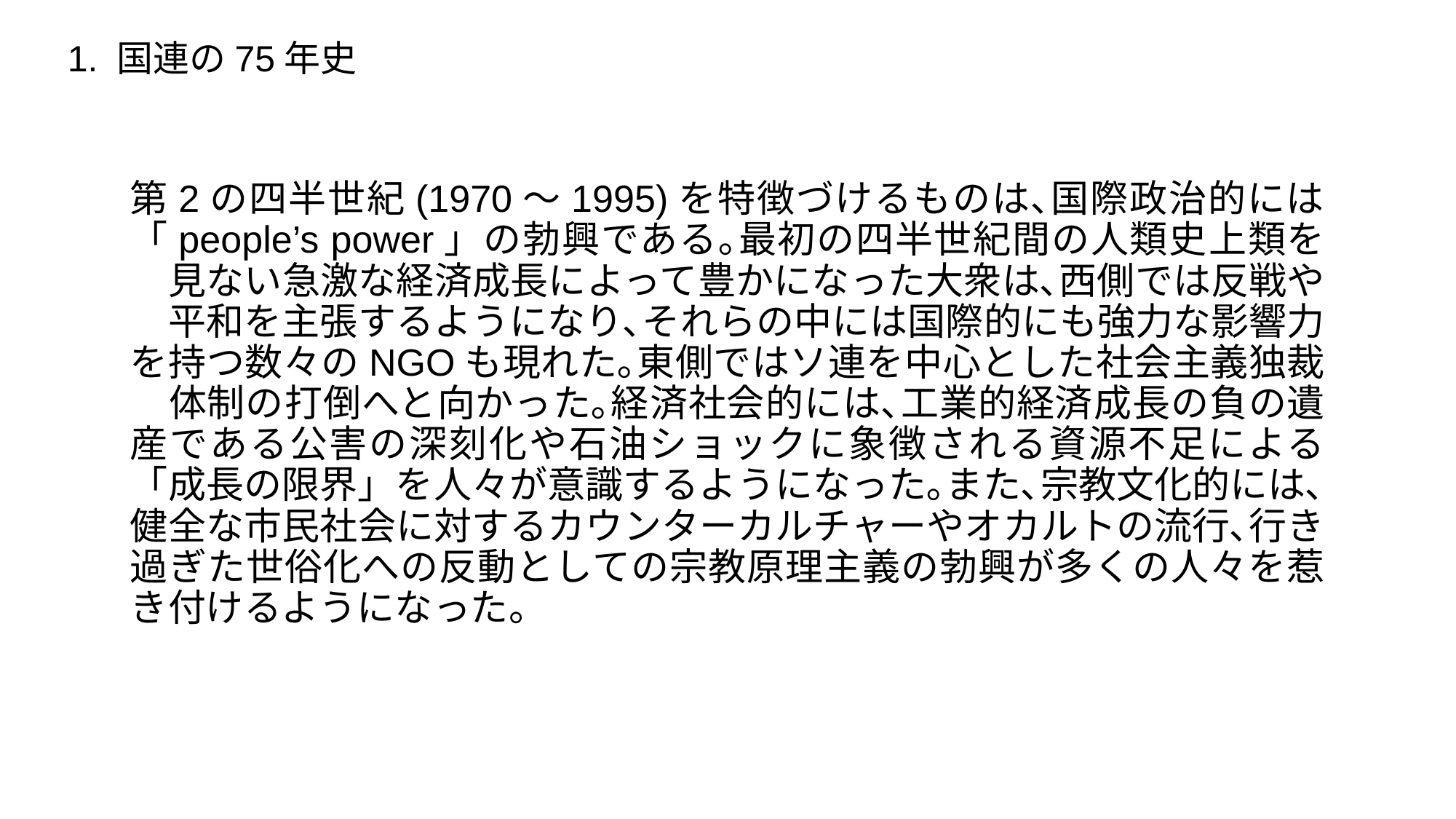

1. 国連の75年史
第2の四半世紀(1970～1995)を特徴づけるものは､国際政治的には「people’s power」の勃興である｡最初の四半世紀間の人類史上類を　見ない急激な経済成長によって豊かになった大衆は､西側では反戦や　平和を主張するようになり､それらの中には国際的にも強力な影響力を持つ数々のNGOも現れた｡東側ではソ連を中心とした社会主義独裁　体制の打倒へと向かった｡経済社会的には､工業的経済成長の負の遺産である公害の深刻化や石油ショックに象徴される資源不足による「成長の限界」を人々が意識するようになった｡また､宗教文化的には､健全な市民社会に対するカウンターカルチャーやオカルトの流行､行き過ぎた世俗化への反動としての宗教原理主義の勃興が多くの人々を惹き付けるようになった。